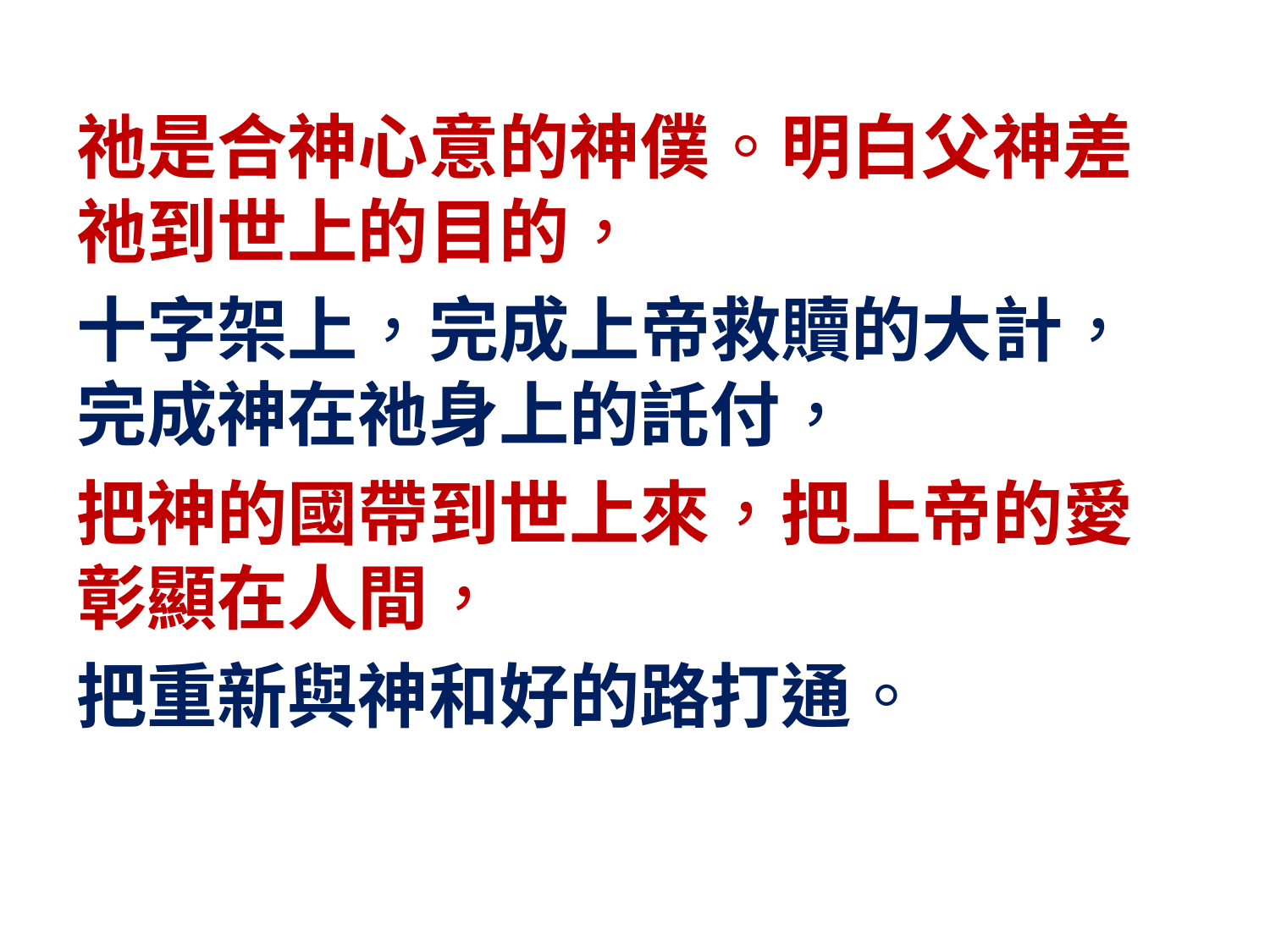

祂是合神心意的神僕。明白父神差祂到世上的目的，
十字架上，完成上帝救贖的大計，完成神在祂身上的託付，
把神的國帶到世上來，把上帝的愛彰顯在人間，
把重新與神和好的路打通。